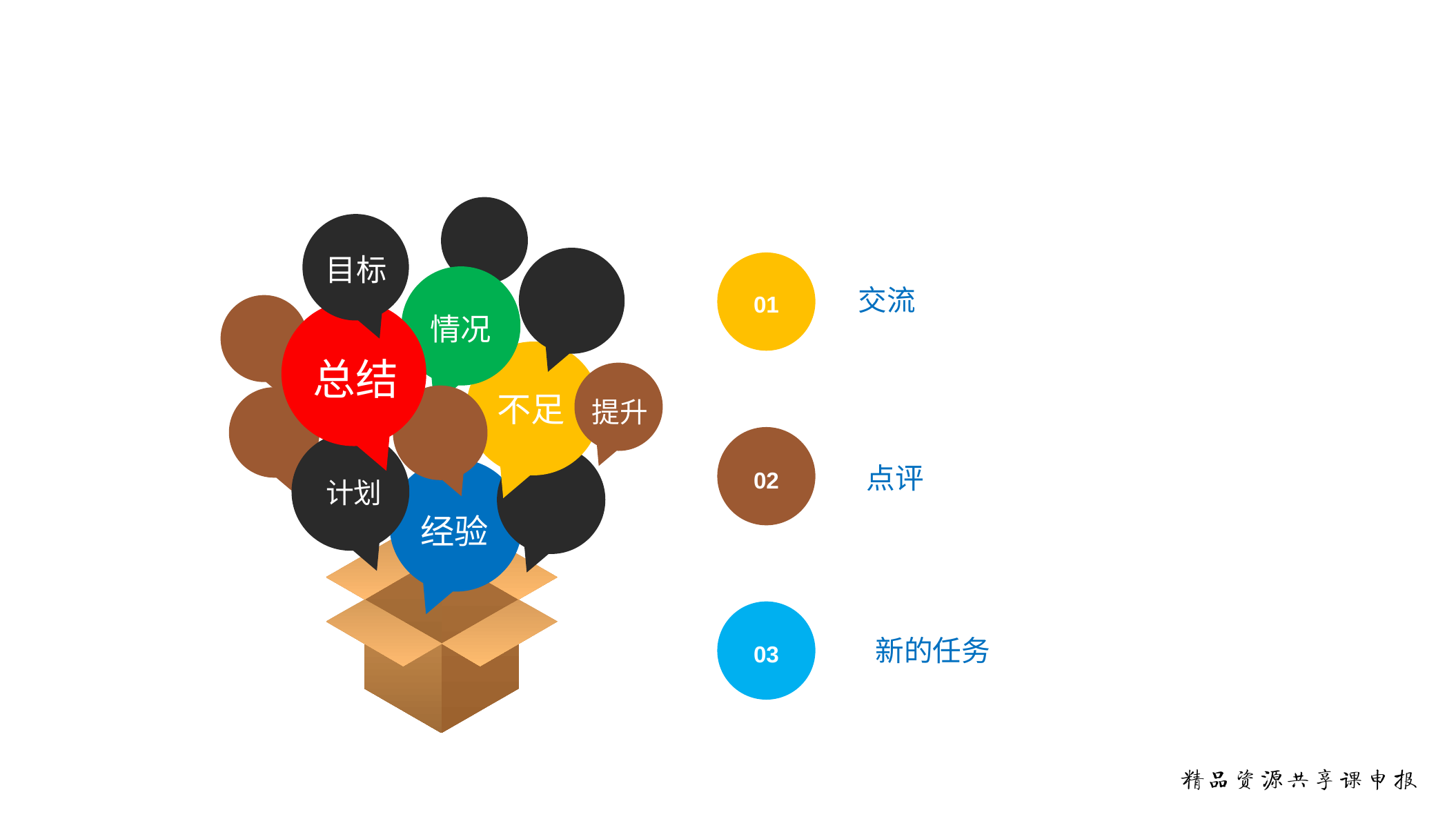

请替换文字内容

目标

情况
总结
不足
提升
计划
经验

01
交流

02
点评

03
新的任务